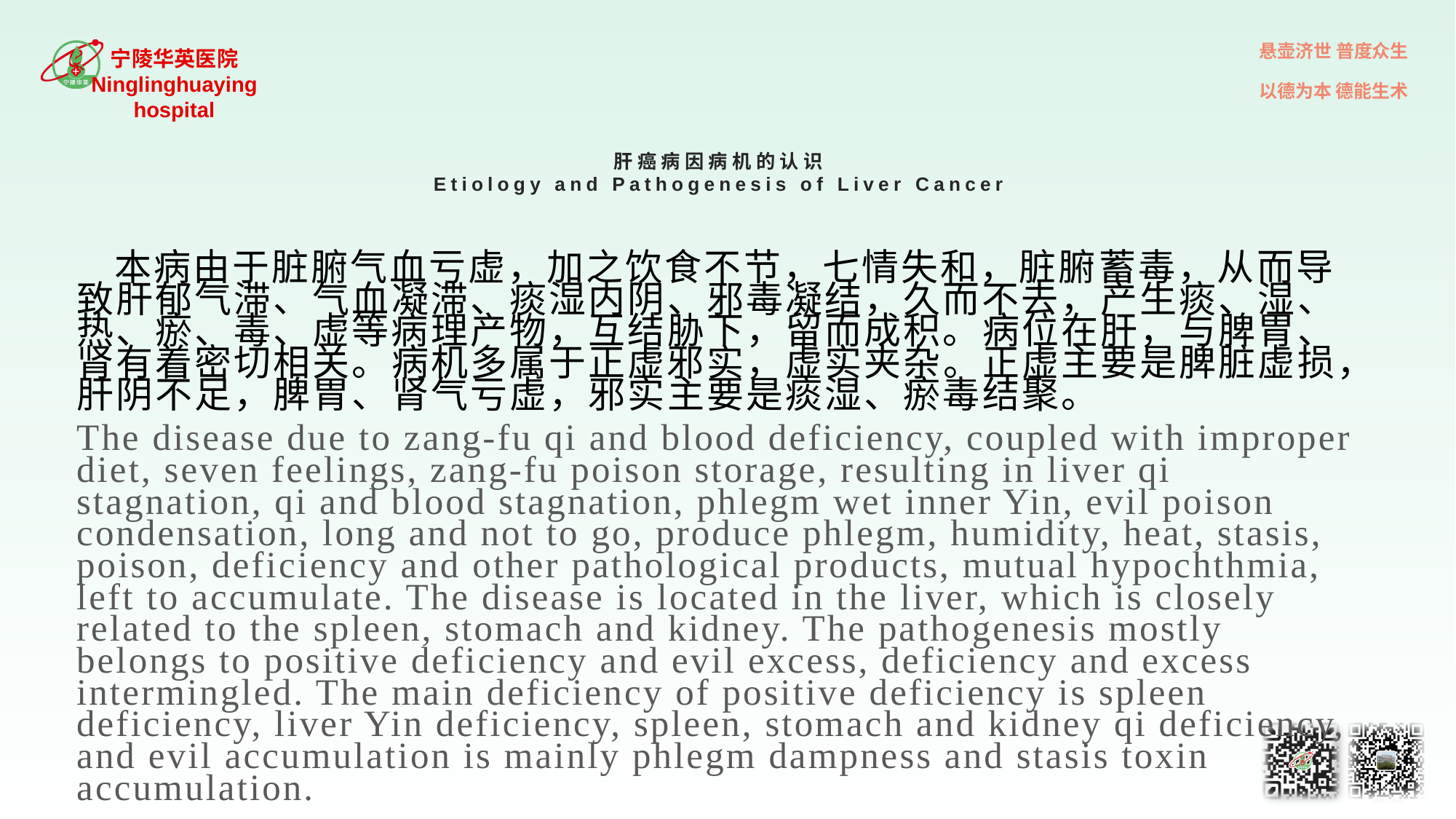

# 肝癌病因病机的认识 Etiology and Pathogenesis of Liver Cancer
    本病由于脏腑气血亏虚，加之饮食不节，七情失和，脏腑蓄毒，从而导致肝郁气滞、气血凝滞、痰湿内阴、邪毒凝结，久而不去，产生痰、湿、热、瘀、毒、虚等病理产物，互结胁下，留而成积。病位在肝，与脾胃、肾有着密切相关。病机多属于正虚邪实，虚实夹杂。正虚主要是脾脏虚损，肝阴不足，脾胃、肾气亏虚，邪实主要是痰湿、瘀毒结聚。
The disease due to zang-fu qi and blood deficiency, coupled with improper diet, seven feelings, zang-fu poison storage, resulting in liver qi stagnation, qi and blood stagnation, phlegm wet inner Yin, evil poison condensation, long and not to go, produce phlegm, humidity, heat, stasis, poison, deficiency and other pathological products, mutual hypochthmia, left to accumulate. The disease is located in the liver, which is closely related to the spleen, stomach and kidney. The pathogenesis mostly belongs to positive deficiency and evil excess, deficiency and excess intermingled. The main deficiency of positive deficiency is spleen deficiency, liver Yin deficiency, spleen, stomach and kidney qi deficiency, and evil accumulation is mainly phlegm dampness and stasis toxin accumulation.